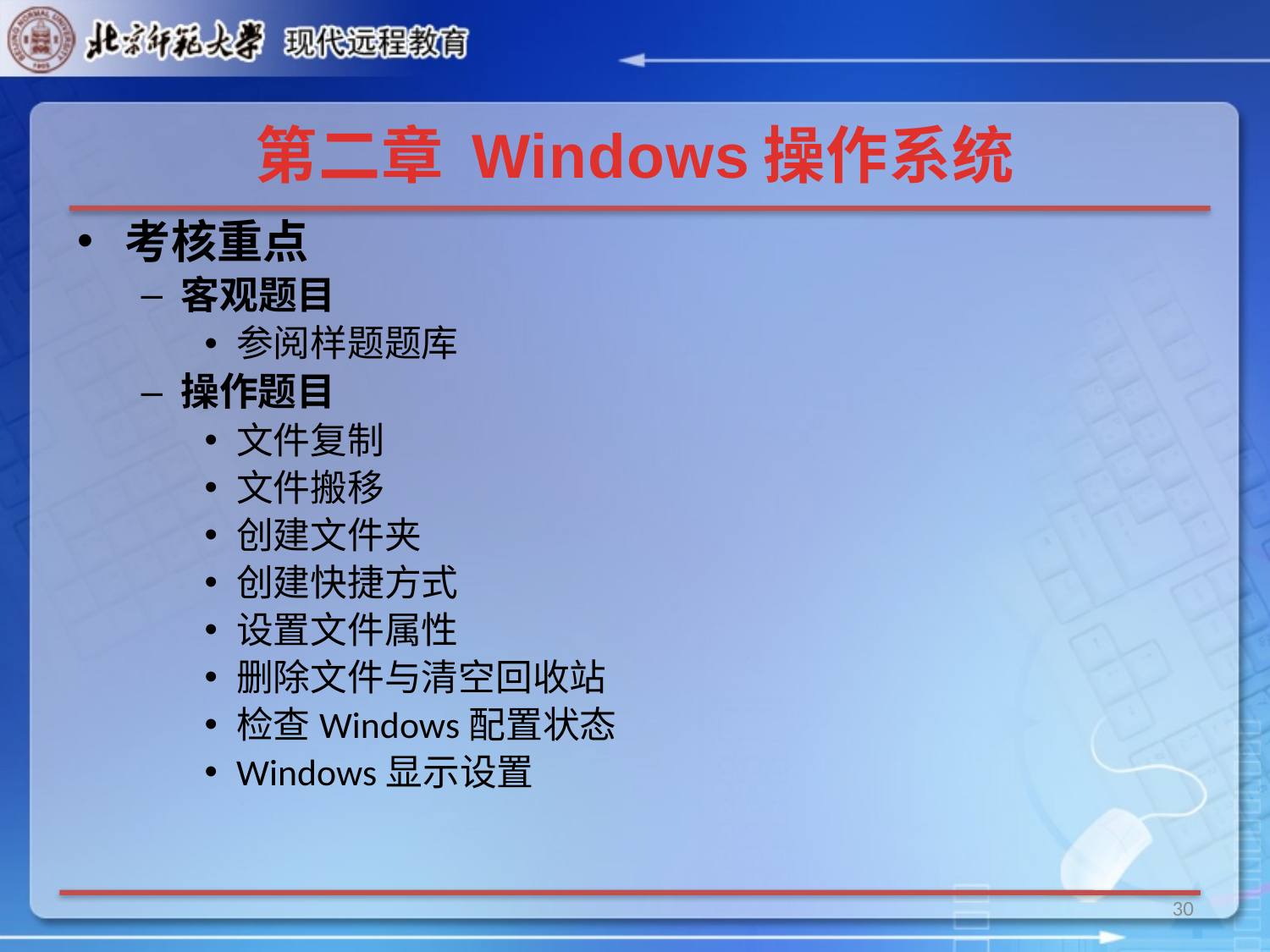

# 第二章 Windows操作系统
考核重点
客观题目
参阅样题题库
操作题目
文件复制
文件搬移
创建文件夹
创建快捷方式
设置文件属性
删除文件与清空回收站
检查Windows配置状态
Windows显示设置
30